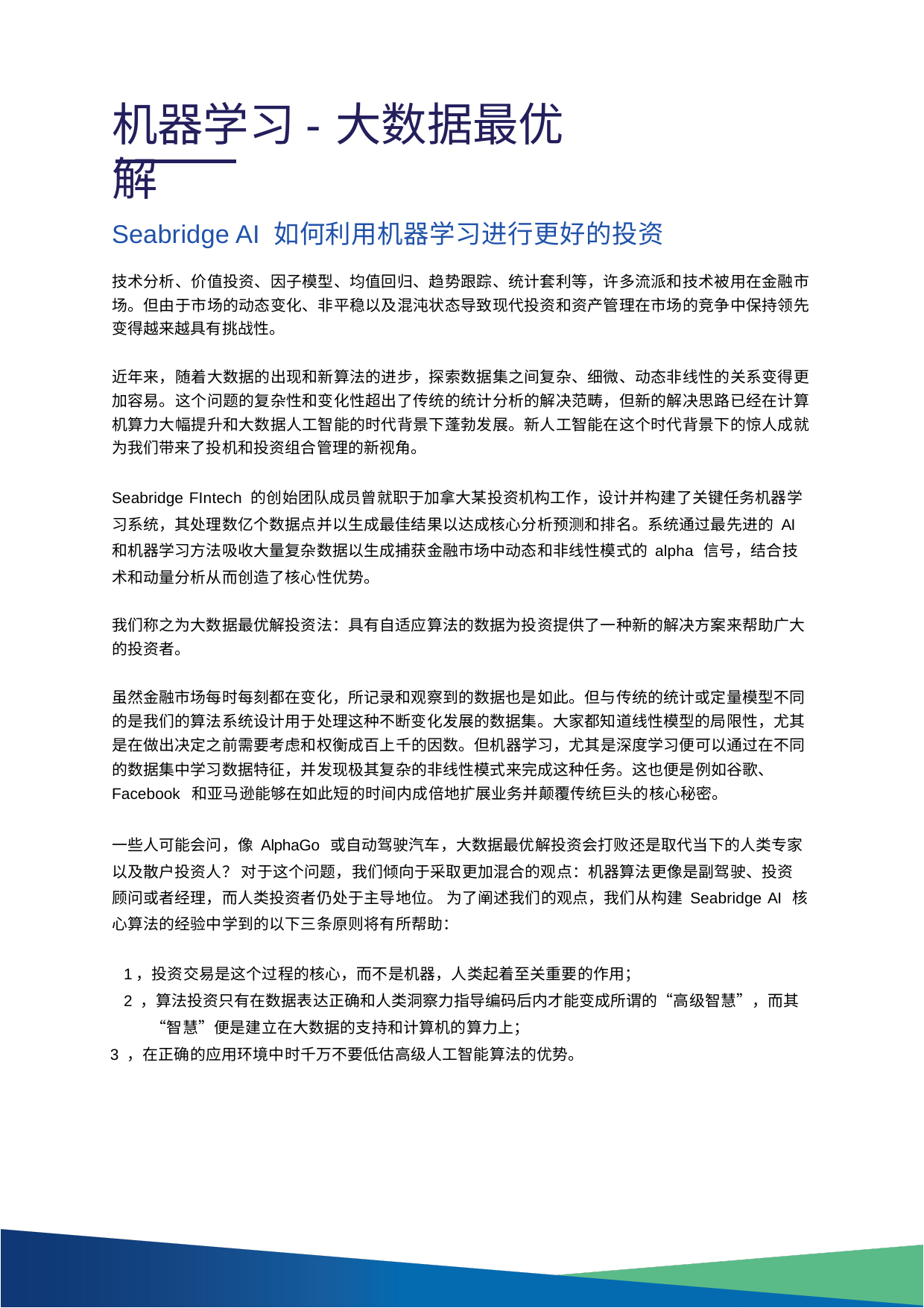

# 机器学习-大数据最优解

Seabridge AI 如何利用机器学习进行更好的投资
技术分析、价值投资、因子模型、均值回归、趋势跟踪、统计套利等，许多流派和技术被用在金融市 场。但由于市场的动态变化、非平稳以及混沌状态导致现代投资和资产管理在市场的竞争中保持领先 变得越来越具有挑战性。

近年来，随着大数据的出现和新算法的进步，探索数据集之间复杂、细微、动态非线性的关系变得更 加容易。这个问题的复杂性和变化性超出了传统的统计分析的解决范畴，但新的解决思路已经在计算 机算力大幅提升和大数据人工智能的时代背景下蓬勃发展。新人工智能在这个时代背景下的惊人成就 为我们带来了投机和投资组合管理的新视角。

Seabridge FIntech 的创始团队成员曾就职于加拿大某投资机构工作，设计并构建了关键任务机器学 习系统，其处理数亿个数据点并以生成最佳结果以达成核心分析预测和排名。系统通过最先进的 AI  和机器学习方法吸收大量复杂数据以生成捕获金融市场中动态和非线性模式的 alpha 信号，结合技 术和动量分析从而创造了核心性优势。

我们称之为大数据最优解投资法：具有自适应算法的数据为投资提供了一种新的解决方案来帮助广大 的投资者。

虽然金融市场每时每刻都在变化，所记录和观察到的数据也是如此。但与传统的统计或定量模型不同 的是我们的算法系统设计用于处理这种不断变化发展的数据集。大家都知道线性模型的局限性，尤其 是在做出决定之前需要考虑和权衡成百上千的因数。但机器学习，尤其是深度学习便可以通过在不同 的数据集中学习数据特征，并发现极其复杂的非线性模式来完成这种任务。这也便是例如谷歌、 Facebook 和亚马逊能够在如此短的时间内成倍地扩展业务并颠覆传统巨头的核心秘密。

一些人可能会问，像 AlphaGo 或自动驾驶汽车，大数据最优解投资会打败还是取代当下的人类专家 以及散户投资人？ 对于这个问题，我们倾向于采取更加混合的观点：机器算法更像是副驾驶、投资 顾问或者经理，而人类投资者仍处于主导地位。 为了阐述我们的观点，我们从构建 Seabridge AI 核 心算法的经验中学到的以下三条原则将有所帮助：

1，投资交易是这个过程的核心，而不是机器，人类起着至关重要的作用；
2 ，算法投资只有在数据表达正确和人类洞察力指导编码后内才能变成所谓的“高级智慧”，而其  “智慧”便是建立在大数据的支持和计算机的算力上；
3 ，在正确的应用环境中时千万不要低估高级人工智能算法的优势。

3